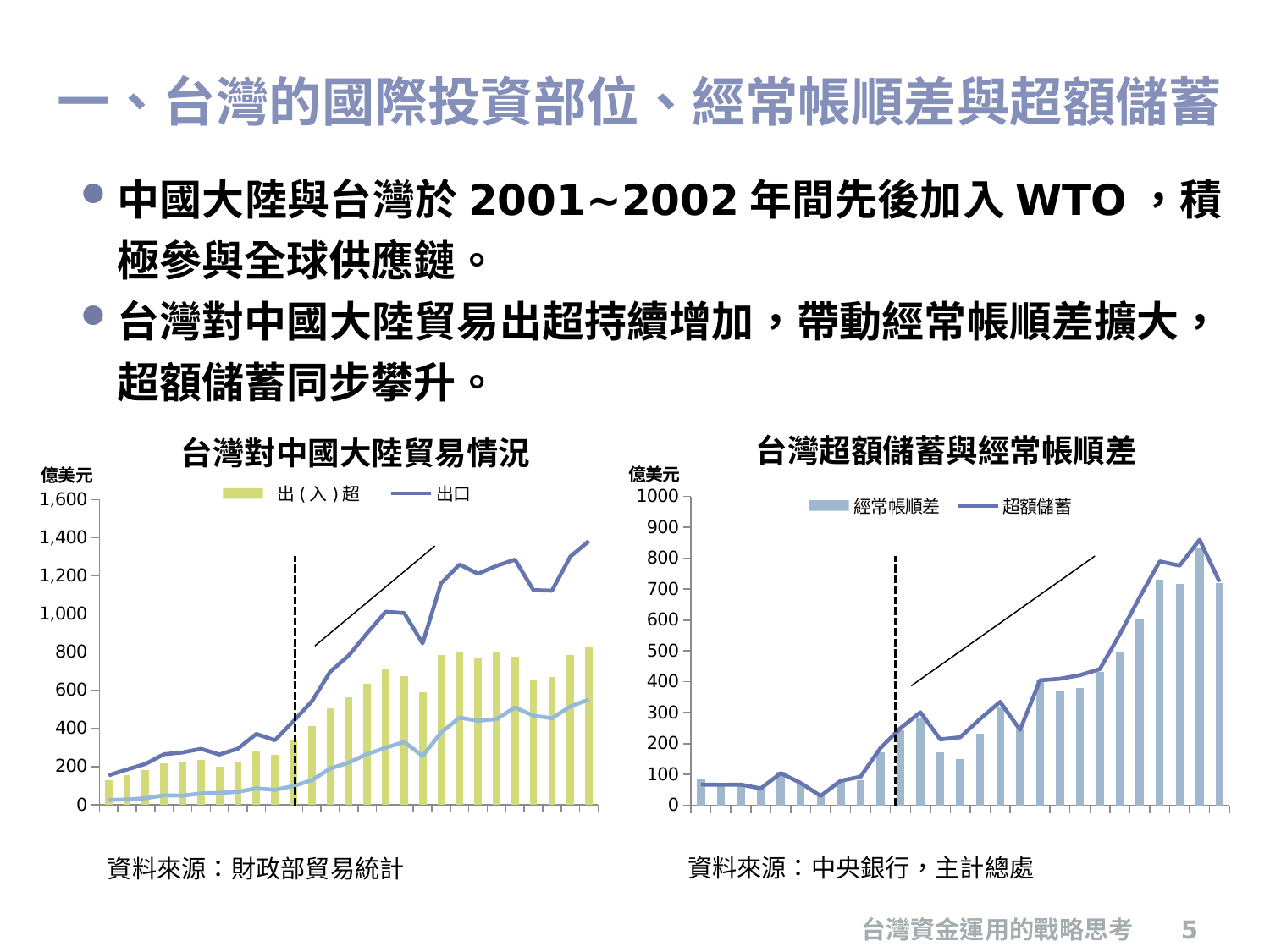

# 一、台灣的國際投資部位、經常帳順差與超額儲蓄
中國大陸與台灣於2001~2002年間先後加入WTO，積極參與全球供應鏈。
台灣對中國大陸貿易出超持續增加，帶動經常帳順差擴大，超額儲蓄同步攀升。

### Chart: 台灣超額儲蓄與經常帳順差

| Category | 經常帳順差 | 超額儲蓄 |
|---|---|---|
| 1992 | 85.5 | 67.49698961566433 |
| 1993 | 70.42 | 66.76345054232436 |
| 1994 | 64.98 | 67.4095055218743 |
| 1995 | 54.74 | 55.13164601065925 |
| 1996 | 109.23 | 104.36751271643614 |
| 1997 | 67.76 | 72.53011006056867 |
| 1998 | 31.29 | 30.858371570780307 |
| 1999 | 75.77 | 79.69048283230035 |
| 2000 | 82.19 | 92.99373065558669 |
| 2001 | 170.72 | 186.02356428553682 |
| 2002 | 243.33 | 249.99139781991303 |
| 2003 | 282.5 | 301.4707134047508 |
| 2004 | 172.49 | 213.7120297569511 |
| 2005 | 149.26 | 220.6567392316227 |
| 2006 | 231.37 | 280.08328089011263 |
| 2007 | 320.13 | 335.23925937800624 |
| 2008 | 248.01 | 244.58293888045702 |
| 2009 | 406.5 | 404.8438744853435 |
| 2010 | 368.32 | 409.948939947259 |
| 2011 | 378.78 | 421.5463499886826 |
| 2012 | 431.68 | 441.298642403996 |
| 2013 | 498.72 | 553.7977051937529 |
| 2014 | 605.25 | 674.375519052729 |
| 2015 | 731.43 | 790.0132733543169 |
| 2016 | 715.94 | 776.2038194845036 |
| 2017 | 835.21 | 860.0547654257379 |
| 2018 | 718.73 | 723.8810661898289 |

### Chart: 台灣對中國大陸貿易情況

| Category |  出(入)超 | 出口 |  進口 |
|---|---|---|---|
| 1992 | 128.87568 | 154.16029 | 25.28461 |
| 1993 | 157.24569 | 184.6883 | 27.44261 |
| 1994 | 180.02289000000002 | 213.9396 | 33.91671 |
| 1995 | 215.48289999999997 | 264.82469 | 49.34179 |
| 1996 | 226.46505000000002 | 274.1102 | 47.64515 |
| 1997 | 234.03087 | 293.14533 | 59.11446 |
| 1998 | 201.23145 | 263.1312 | 61.89975 |
| 1999 | 226.74864 | 294.27355 | 67.52491 |
| 2000 | 285.39696 | 371.33212 | 85.93516 |
| 2001 | 259.76717 | 338.10115 | 78.33398 |
| 2002 | 339.44614 | 437.39201 | 97.94587 |
| 2003 | 413.56037999999995 | 541.92203 | 128.36165 |
| 2004 | 507.90283 | 697.91291 | 190.01008 |
| 2005 | 562.13784 | 782.76361 | 220.62577 |
| 2006 | 634.42236 | 900.45986 | 266.0375 |
| 2007 | 713.4606699999999 | 1012.02681 | 298.56614 |
| 2008 | 676.3810500000001 | 1005.70513 | 329.32408 |
| 2009 | 590.3793800000001 | 846.40223 | 256.02285 |
| 2010 | 783.9795200000001 | 1162.19702 | 378.2175 |
| 2011 | 802.90052 | 1259.70721 | 456.80669 |
| 2012 | 771.4474700000001 | 1211.61085 | 440.16338 |
| 2013 | 803.7458199999999 | 1253.05489 | 449.30907 |
| 2014 | 775.442 | 1285.33538 | 509.89338 |
| 2015 | 658.0619599999999 | 1125.3999 | 467.33794 |
| 2016 | 669.5532900000001 | 1122.76665 | 453.21336 |
| 2017 | 786.5818700000001 | 1302.12777 | 515.5459 |
| 2018 | 831.53803 | 1383.4673 | 551.92927 |
資料來源：中央銀行，主計總處
資料來源：財政部貿易統計
台灣資金運用的戰略思考
5